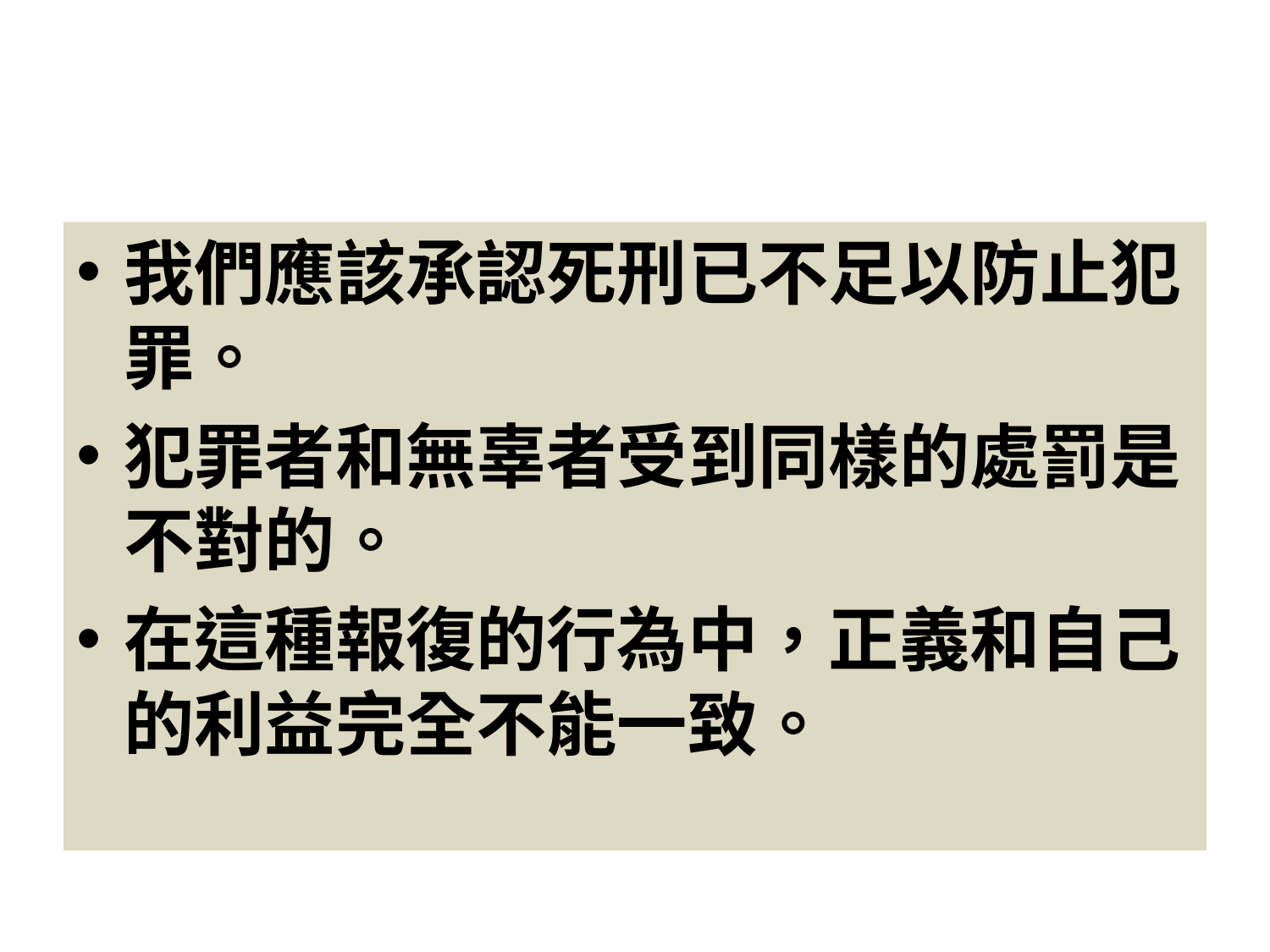

#
我們應該承認死刑已不足以防止犯罪。
犯罪者和無辜者受到同樣的處罰是不對的。
在這種報復的行為中，正義和自己的利益完全不能一致。